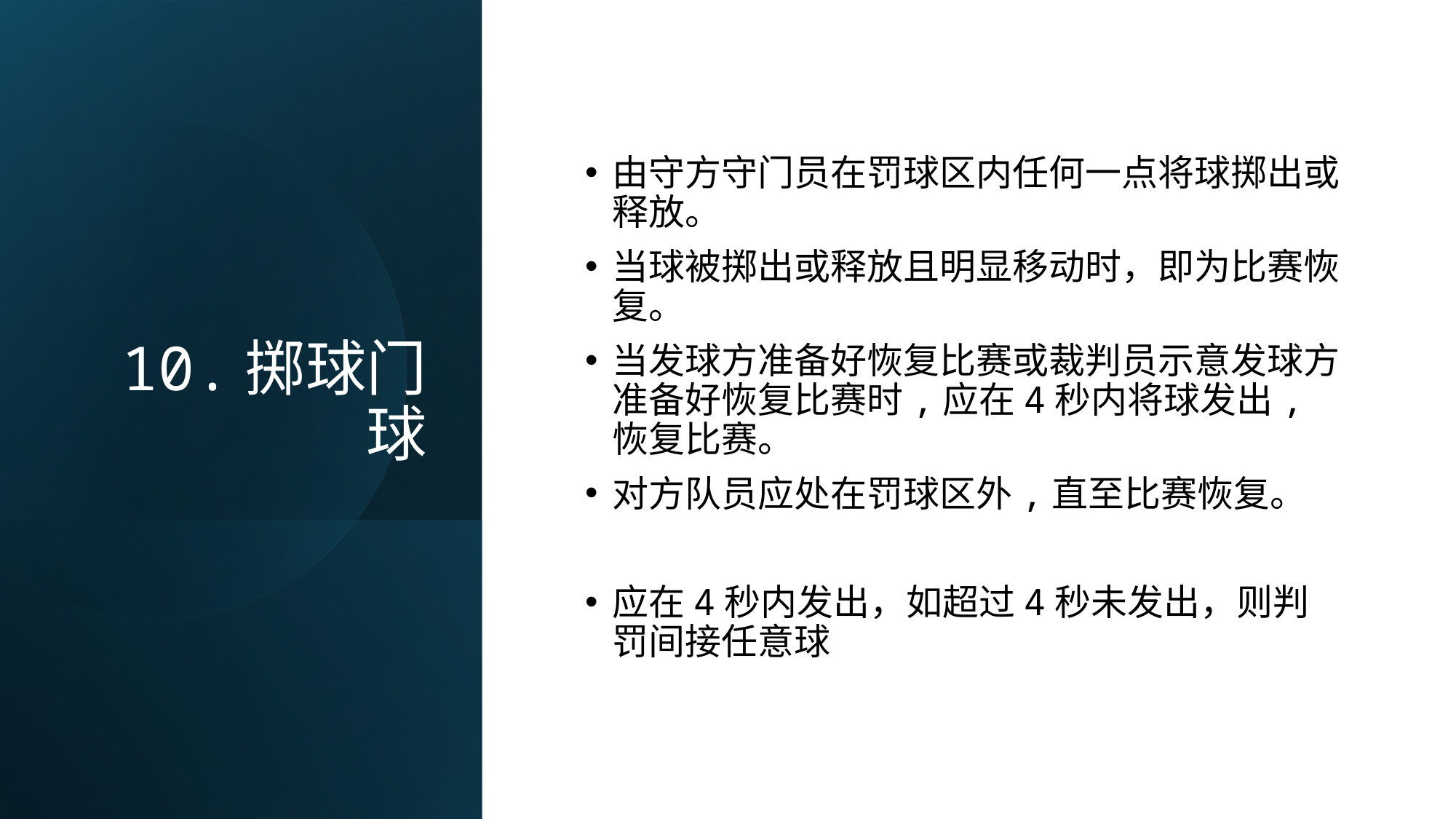

# 10.掷球门球
由守方守门员在罚球区内任何一点将球掷出或释放。
当球被掷出或释放且明显移动时，即为比赛恢复。
当发球方准备好恢复比赛或裁判员示意发球方准备好恢复比赛时,应在4秒内将球发出,恢复比赛。
对方队员应处在罚球区外,直至比赛恢复。

应在4秒内发出，如超过4秒未发出，则判罚间接任意球